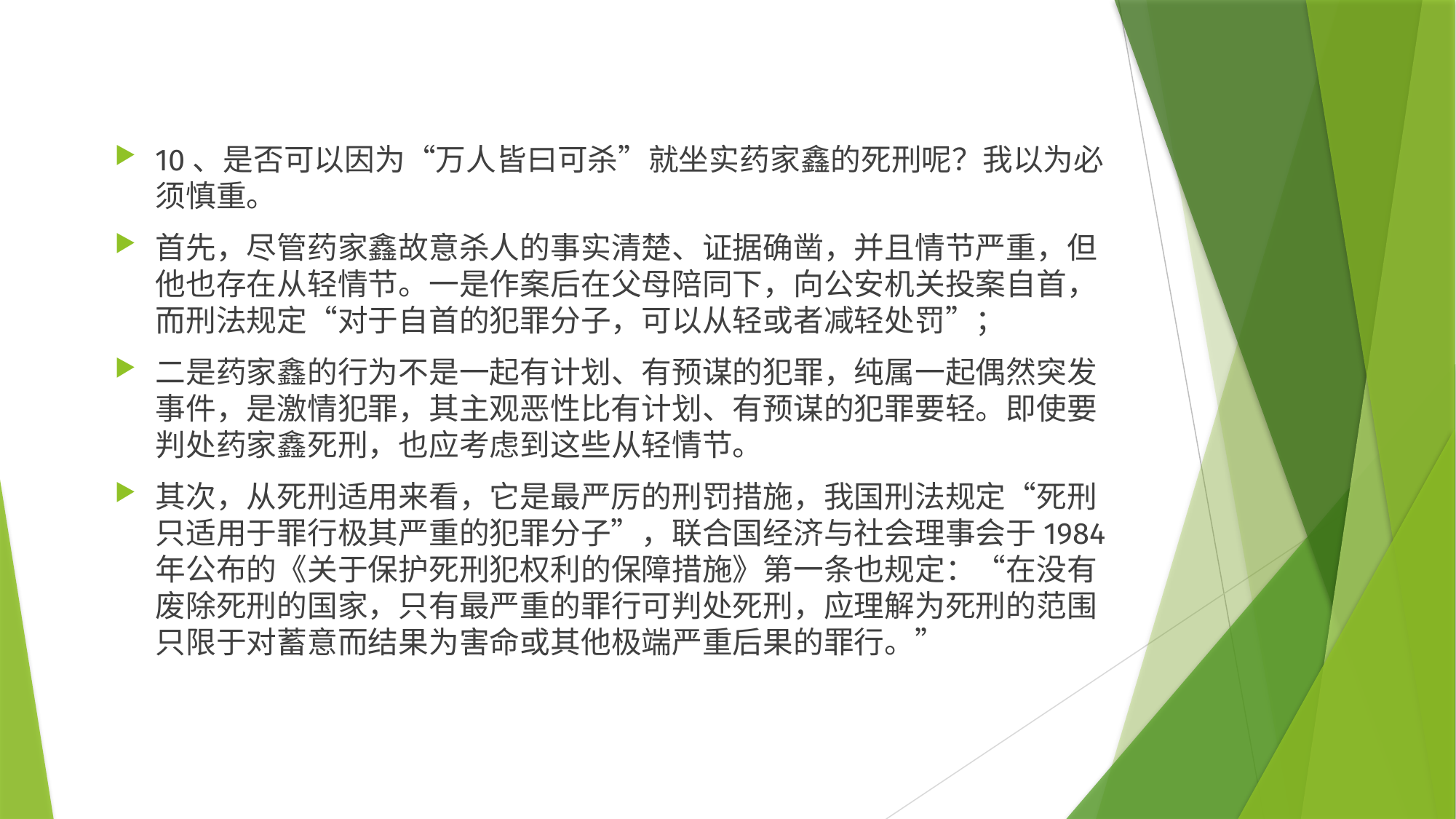

10、是否可以因为“万人皆曰可杀”就坐实药家鑫的死刑呢？我以为必须慎重。
首先，尽管药家鑫故意杀人的事实清楚、证据确凿，并且情节严重，但他也存在从轻情节。一是作案后在父母陪同下，向公安机关投案自首，而刑法规定“对于自首的犯罪分子，可以从轻或者减轻处罚”；
二是药家鑫的行为不是一起有计划、有预谋的犯罪，纯属一起偶然突发事件，是激情犯罪，其主观恶性比有计划、有预谋的犯罪要轻。即使要判处药家鑫死刑，也应考虑到这些从轻情节。
其次，从死刑适用来看，它是最严厉的刑罚措施，我国刑法规定“死刑只适用于罪行极其严重的犯罪分子”，联合国经济与社会理事会于1984年公布的《关于保护死刑犯权利的保障措施》第一条也规定：“在没有废除死刑的国家，只有最严重的罪行可判处死刑，应理解为死刑的范围只限于对蓄意而结果为害命或其他极端严重后果的罪行。”